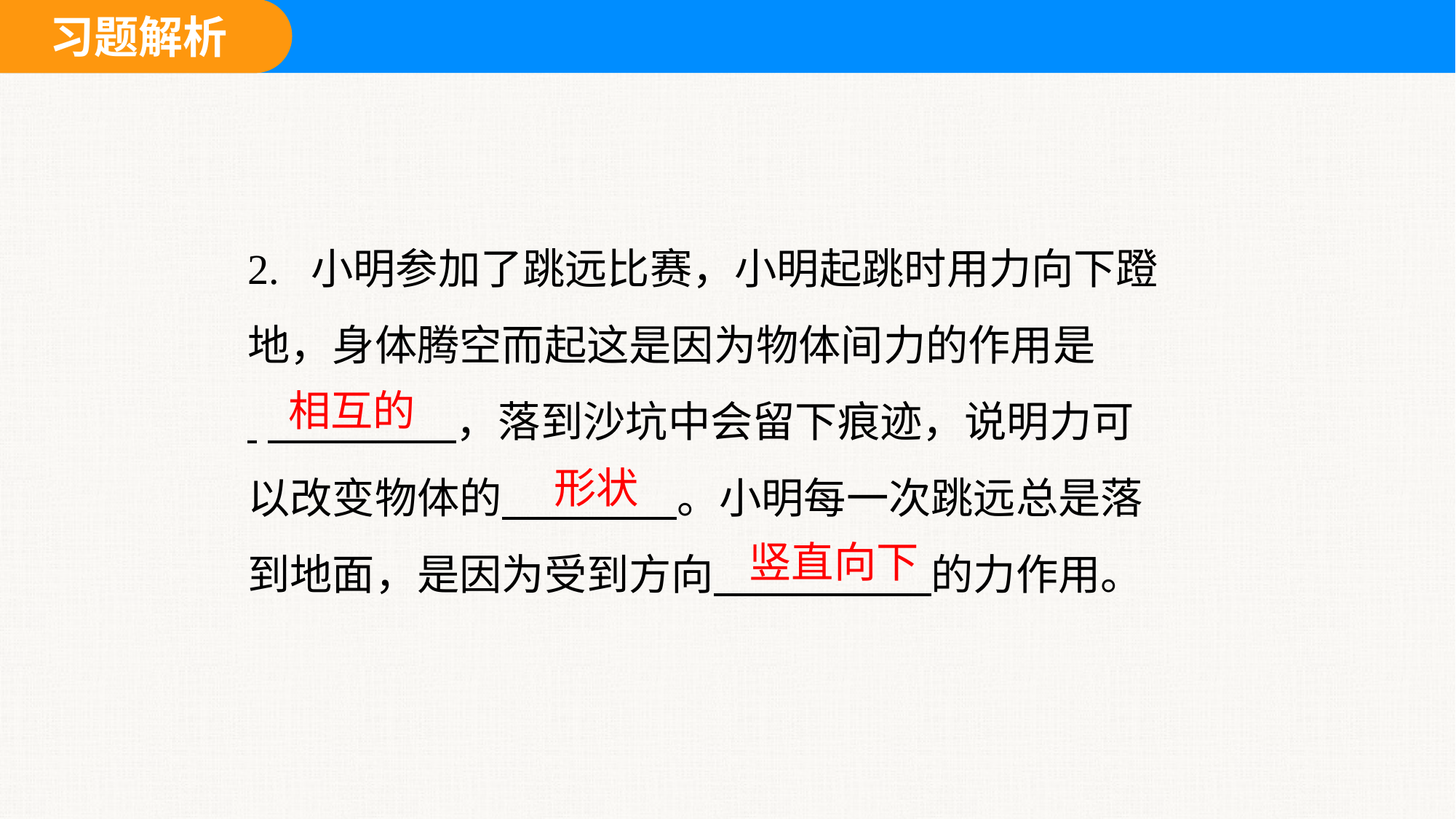

2.  小明参加了跳远比赛，小明起跳时用力向下蹬地，身体腾空而起这是因为物体间力的作用是
 　      　     ，落到沙坑中会留下痕迹，说明力可以改变物体的 　             。小明每一次跳远总是落到地面，是因为受到方向 　             　的力作用。
相互的
形状
竖直向下